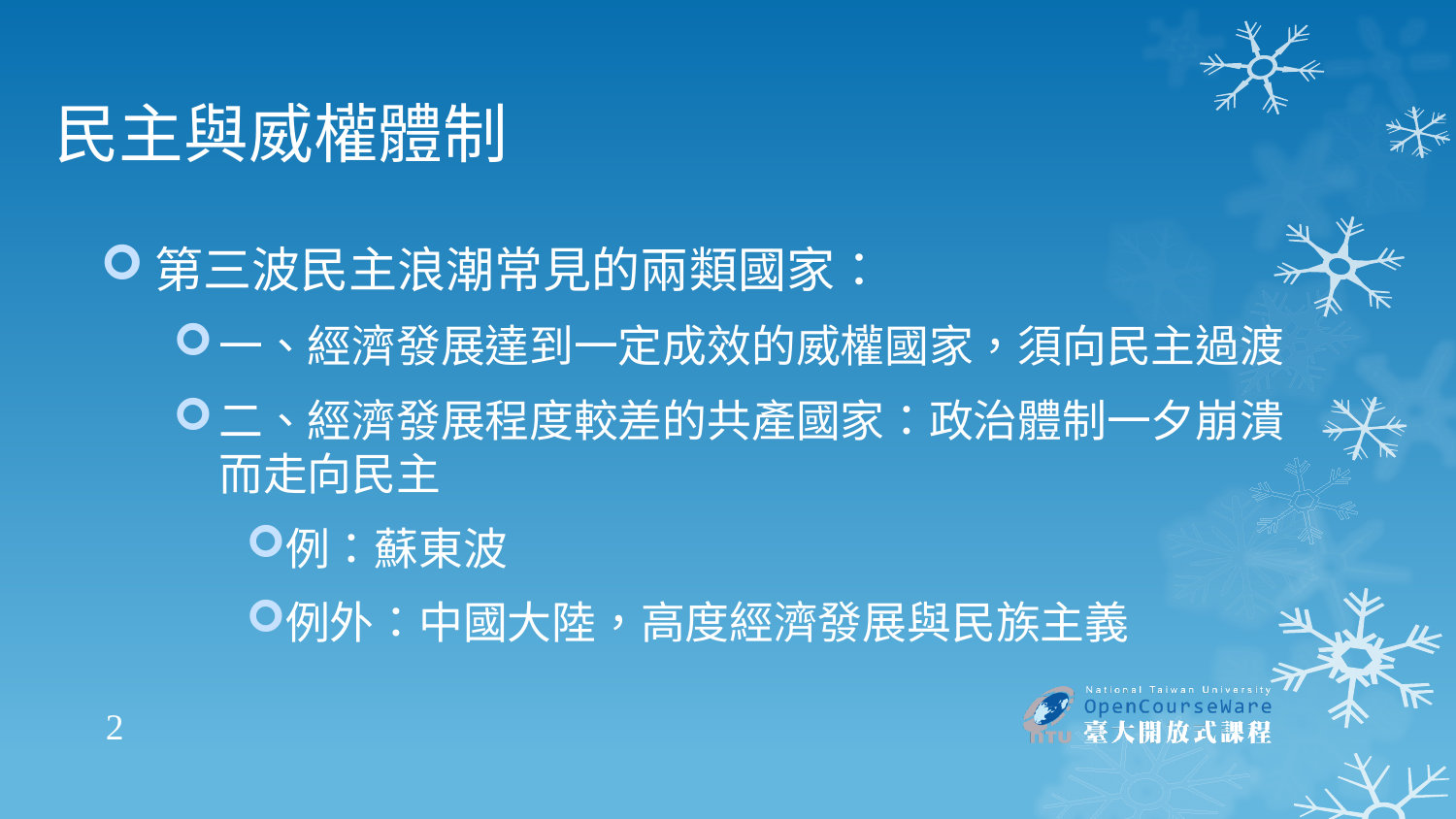

# 民主與威權體制
第三波民主浪潮常見的兩類國家：
一、經濟發展達到一定成效的威權國家，須向民主過渡
二、經濟發展程度較差的共產國家：政治體制一夕崩潰而走向民主
例：蘇東波
例外：中國大陸，高度經濟發展與民族主義
2